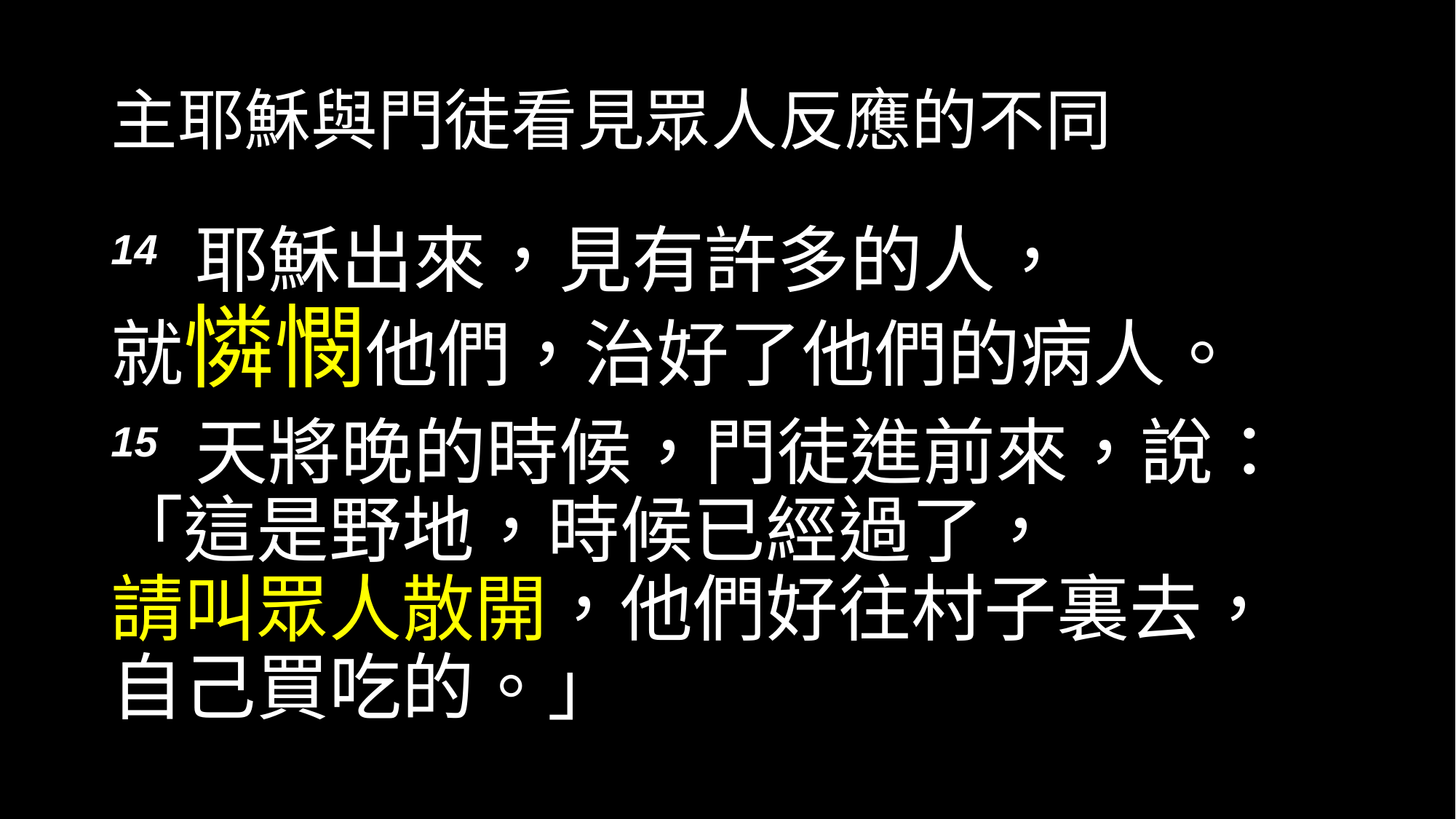

# 主耶穌與門徒看見眾人反應的不同
14 耶穌出來，見有許多的人，
就憐憫他們，治好了他們的病人。
15 天將晚的時候，門徒進前來，說：「這是野地，時候已經過了，
請叫眾人散開，他們好往村子裏去，
自己買吃的。」